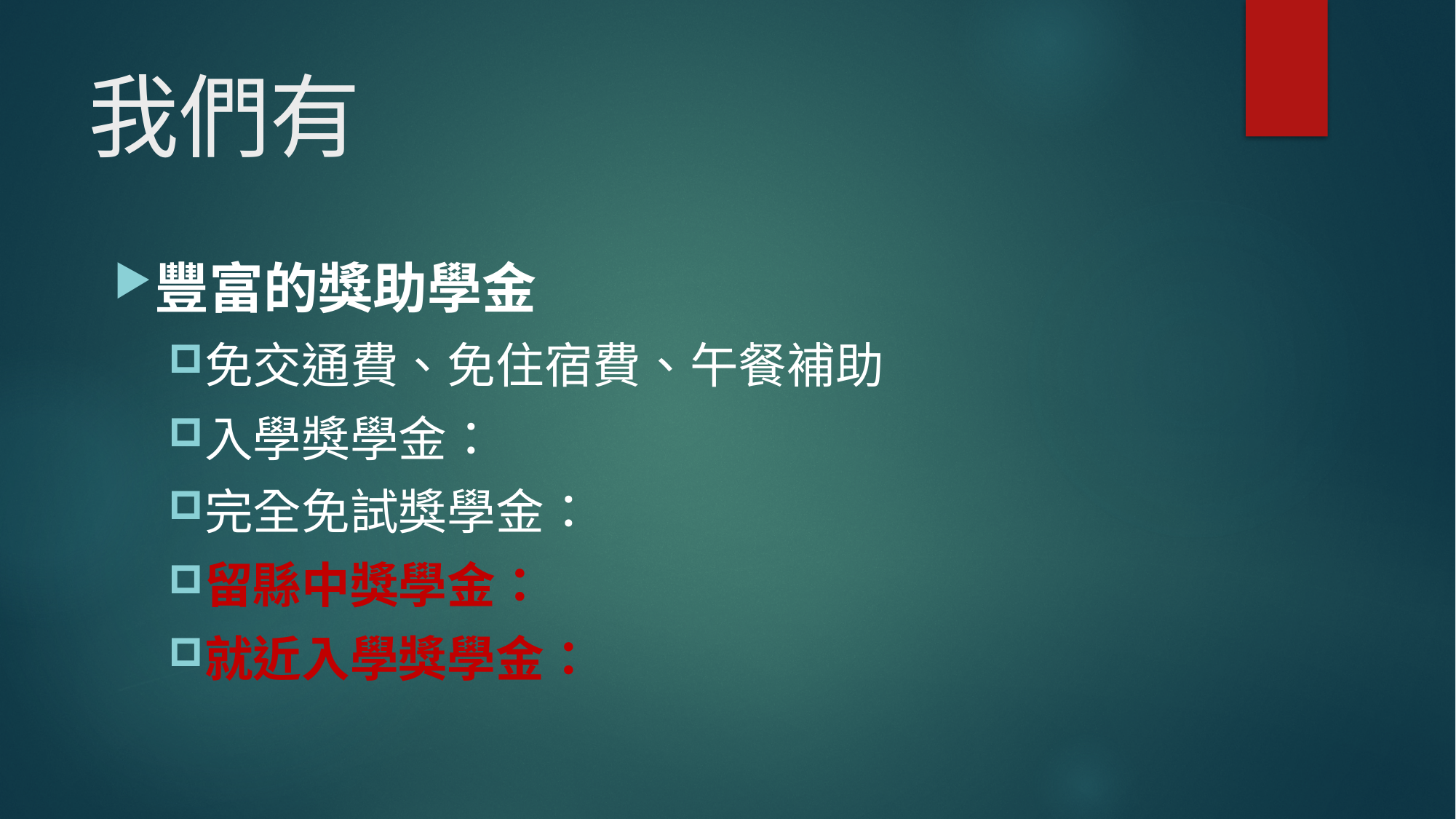

# 我們有
豐富的獎助學金
免交通費、免住宿費、午餐補助
入學獎學金：
完全免試獎學金：
留縣中獎學金：
就近入學獎學金：